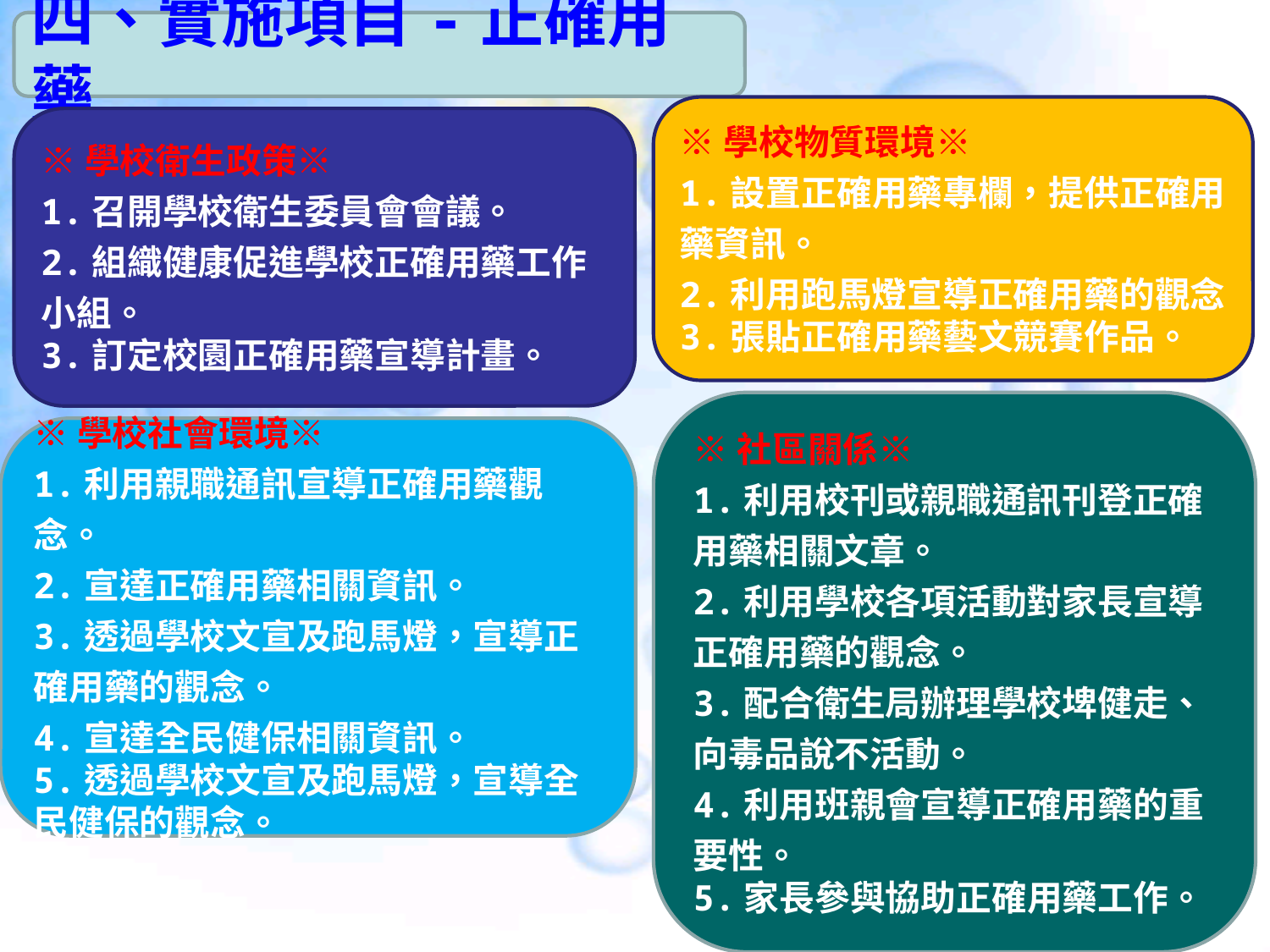

四、實施項目-正確用藥
※學校物質環境※
1.設置正確用藥專欄，提供正確用藥資訊。
2.利用跑馬燈宣導正確用藥的觀念
3.張貼正確用藥藝文競賽作品。
※學校衛生政策※
1.召開學校衛生委員會會議。
2.組織健康促進學校正確用藥工作小組。
3.訂定校園正確用藥宣導計畫。

※社區關係※
1.利用校刊或親職通訊刊登正確用藥相關文章。
2.利用學校各項活動對家長宣導正確用藥的觀念。
3.配合衛生局辦理學校埤健走、向毒品說不活動。
4.利用班親會宣導正確用藥的重要性。
5.家長參與協助正確用藥工作。
※學校社會環境※
1.利用親職通訊宣導正確用藥觀念。
2.宣達正確用藥相關資訊。
3.透過學校文宣及跑馬燈，宣導正確用藥的觀念。
4.宣達全民健保相關資訊。
5.透過學校文宣及跑馬燈，宣導全民健保的觀念。